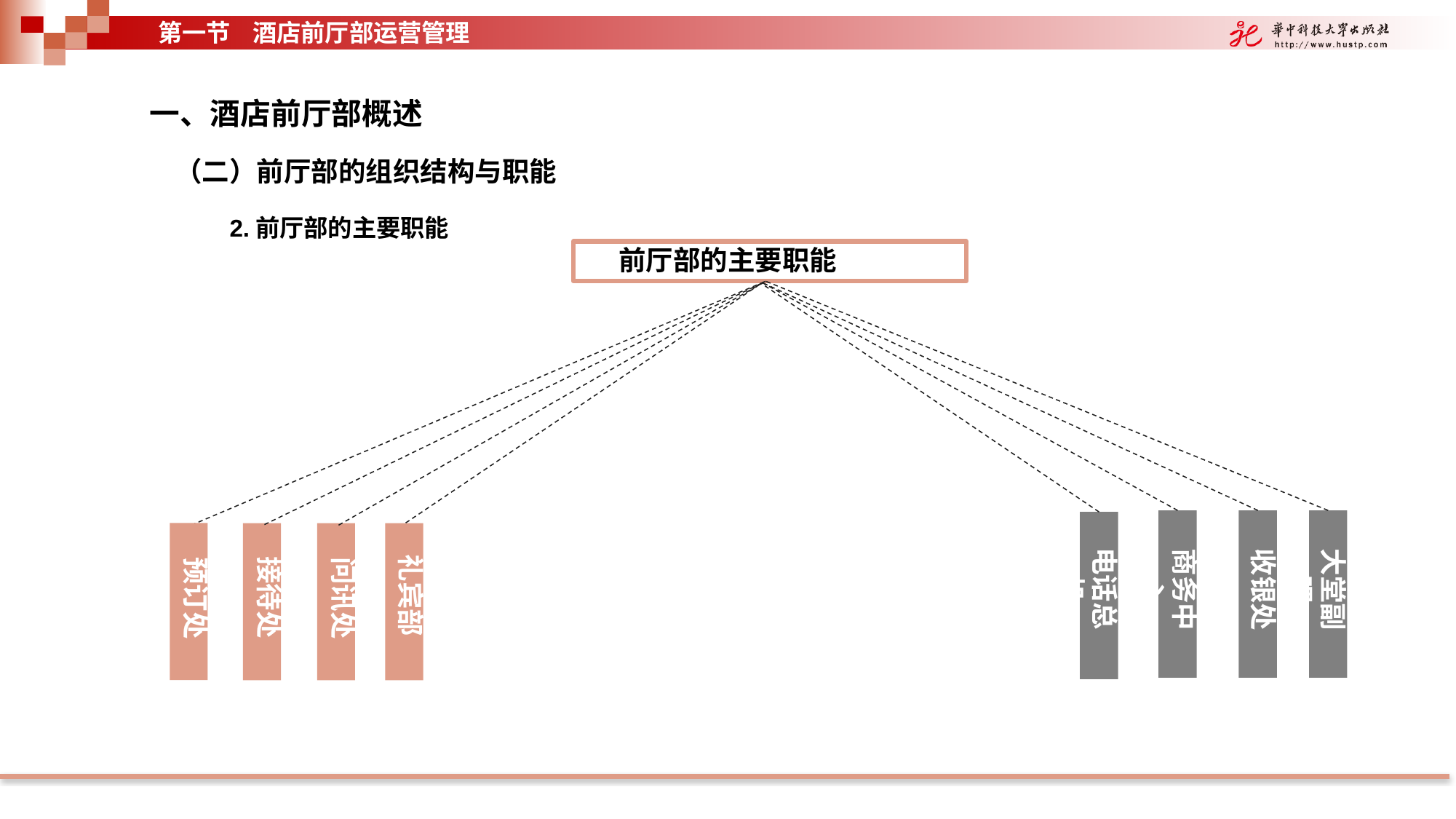

第一节    酒店前厅部运营管理
一、酒店前厅部概述
（二）前厅部的组织结构与职能
2.前厅部的主要职能
前厅部的主要职能

礼宾部

预订处

接待处

问讯处

电话总机
大堂副理
收银处
商务中心
前台接待处